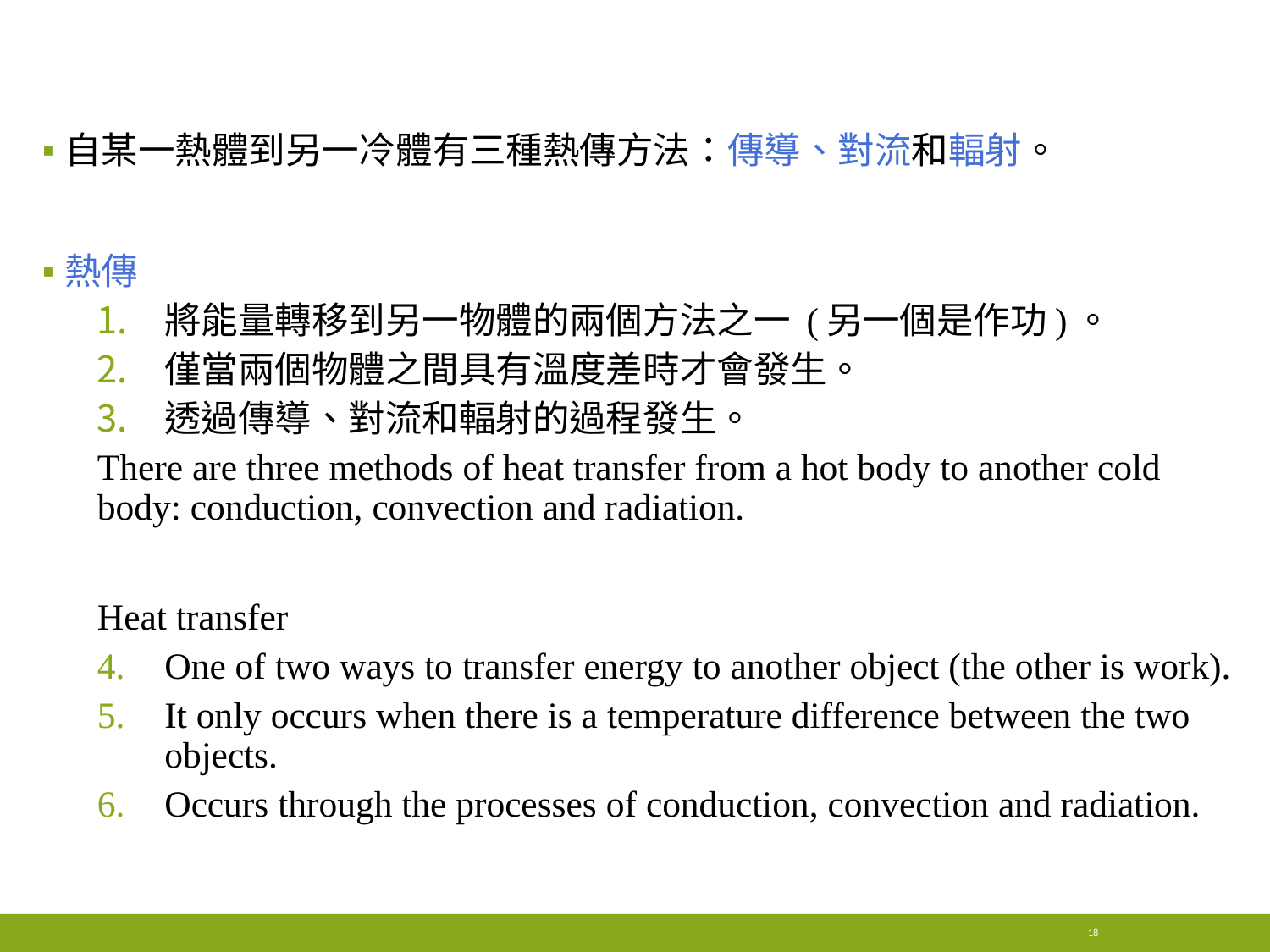

#
自某一熱體到另一冷體有三種熱傳方法：傳導、對流和輻射。

熱傳
將能量轉移到另一物體的兩個方法之一 (另一個是作功)。
僅當兩個物體之間具有溫度差時才會發生。
透過傳導、對流和輻射的過程發生。
There are three methods of heat transfer from a hot body to another cold body: conduction, convection and radiation.

Heat transfer
One of two ways to transfer energy to another object (the other is work).
It only occurs when there is a temperature difference between the two objects.
Occurs through the processes of conduction, convection and radiation.
18